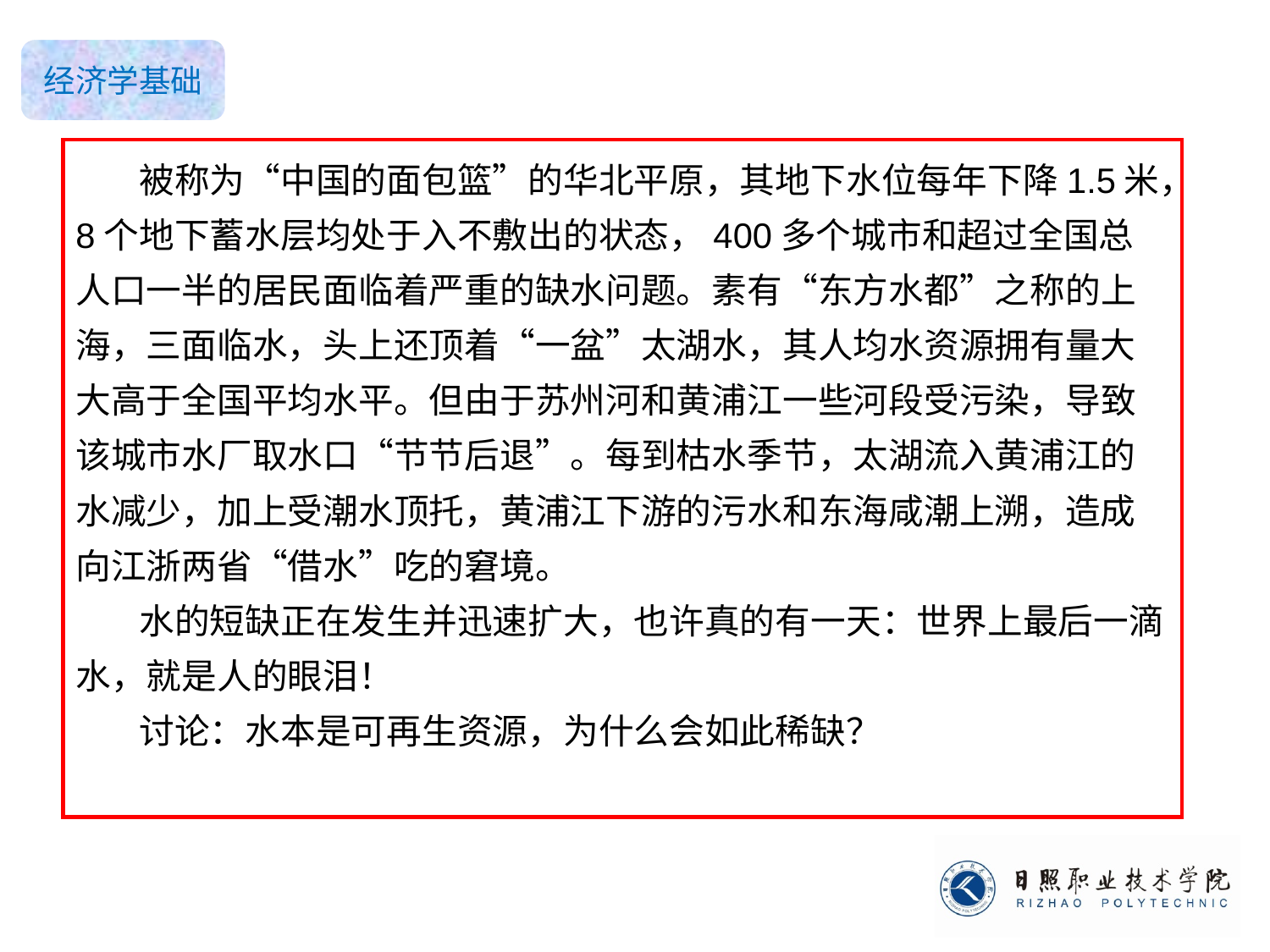

被称为“中国的面包篮”的华北平原，其地下水位每年下降1.5米，8个地下蓄水层均处于入不敷出的状态，400多个城市和超过全国总人口一半的居民面临着严重的缺水问题。素有“东方水都”之称的上海，三面临水，头上还顶着“一盆”太湖水，其人均水资源拥有量大大高于全国平均水平。但由于苏州河和黄浦江一些河段受污染，导致该城市水厂取水口“节节后退”。每到枯水季节，太湖流入黄浦江的水减少，加上受潮水顶托，黄浦江下游的污水和东海咸潮上溯，造成向江浙两省“借水”吃的窘境。
水的短缺正在发生并迅速扩大，也许真的有一天：世界上最后一滴水，就是人的眼泪！
讨论：水本是可再生资源，为什么会如此稀缺？